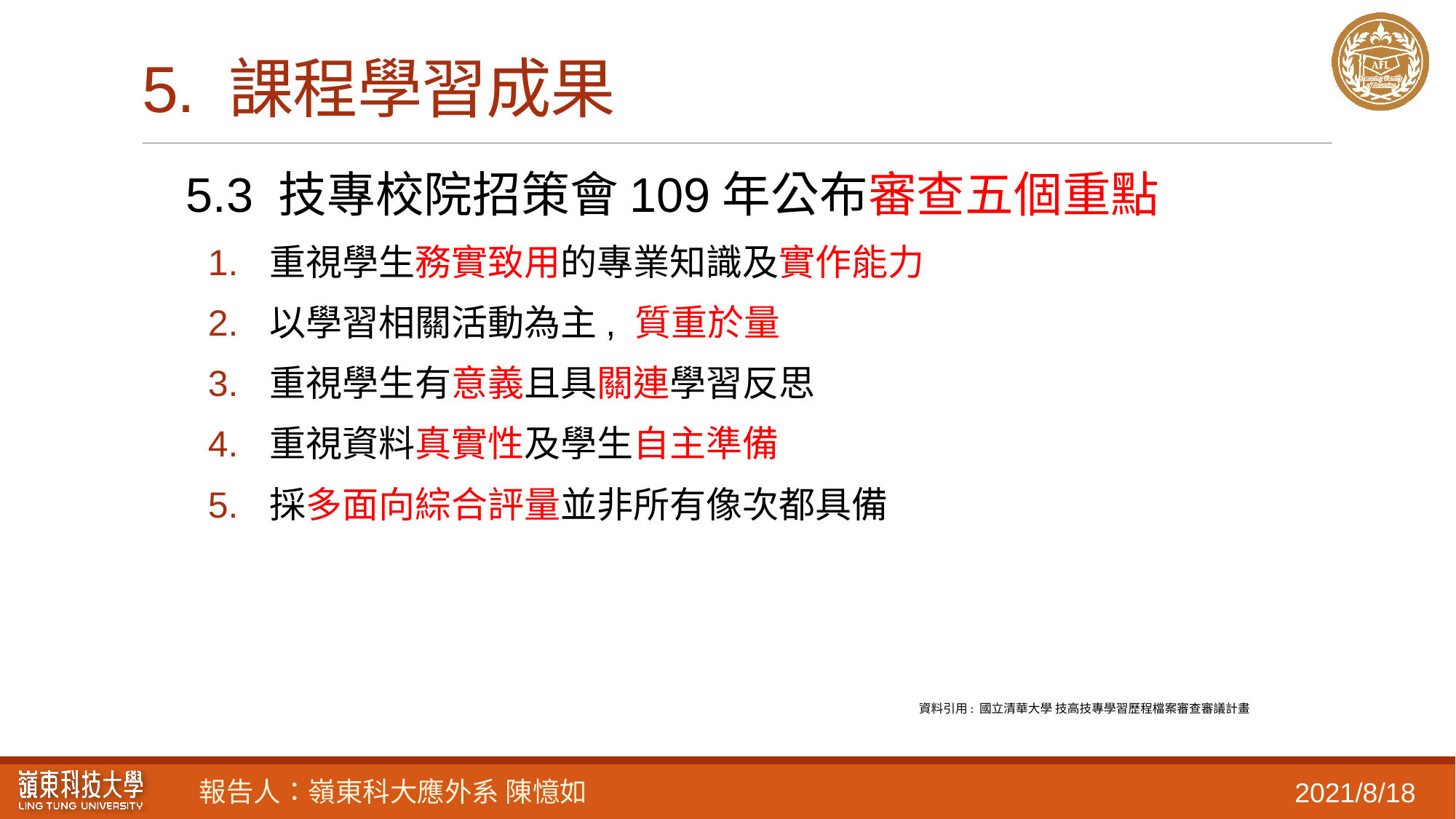

# 5. 課程學習成果
5.3 技專校院招策會109年公布審查五個重點
重視學生務實致用的專業知識及實作能力
以學習相關活動為主, 質重於量
重視學生有意義且具關連學習反思
重視資料真實性及學生自主準備
採多面向綜合評量並非所有像次都具備
資料引用: 國立清華大學 技高技專學習歷程檔案審查審議計畫
2021/8/18